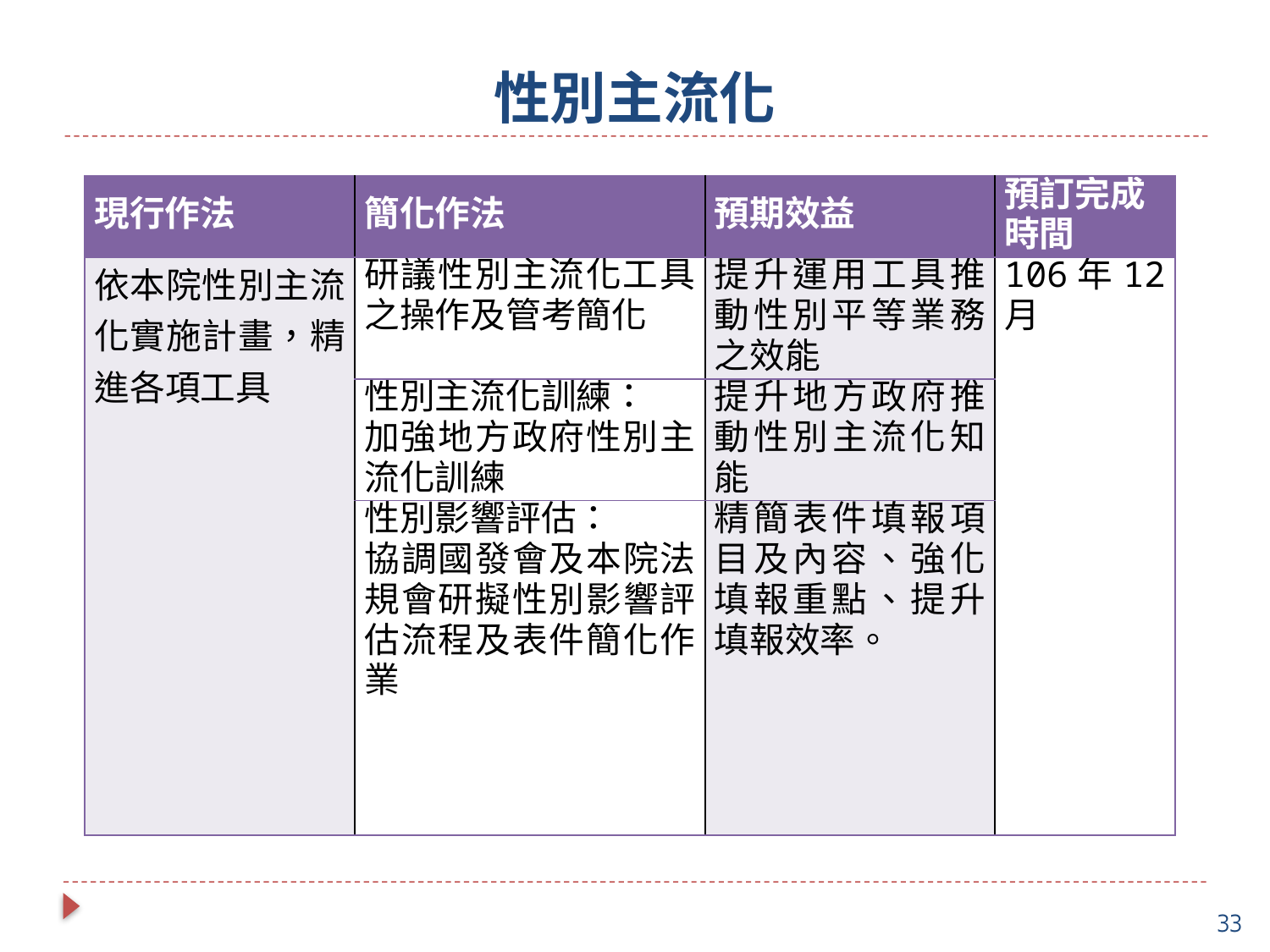

# 性別主流化
| 現行作法 | 簡化作法 | 預期效益 | 預訂完成時間 |
| --- | --- | --- | --- |
| 依本院性別主流化實施計畫，精進各項工具 | 研議性別主流化工具之操作及管考簡化 | 提升運用工具推動性別平等業務之效能 | 106年12月 |
|  | 性別主流化訓練： 加強地方政府性別主流化訓練 | 提升地方政府推動性別主流化知能 |  |
|  | 性別影響評估： 協調國發會及本院法規會研擬性別影響評估流程及表件簡化作業 | 精簡表件填報項目及內容、強化填報重點、提升填報效率。 |  |
33